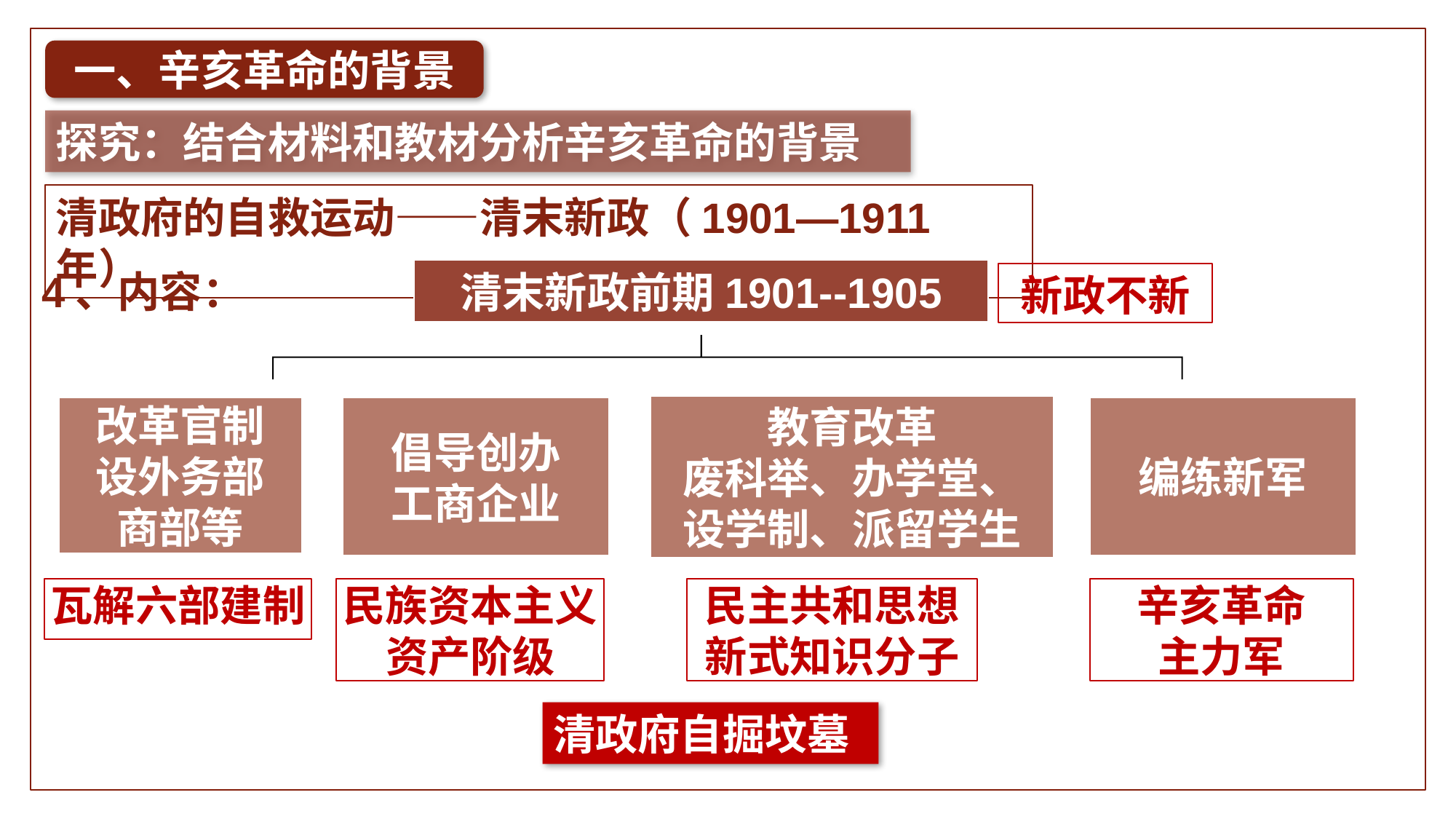

一、辛亥革命的背景
探究：结合材料和教材分析辛亥革命的背景
清政府的自救运动——清末新政（1901—1911年）
4、内容：
清末新政前期1901--1905
新政不新

教育改革
废科举、办学堂、
设学制、派留学生

编练新军

改革官制
设外务部
商部等

倡导创办
工商企业

瓦解六部建制
民族资本主义
资产阶级
民主共和思想
新式知识分子
辛亥革命
主力军
清政府自掘坟墓